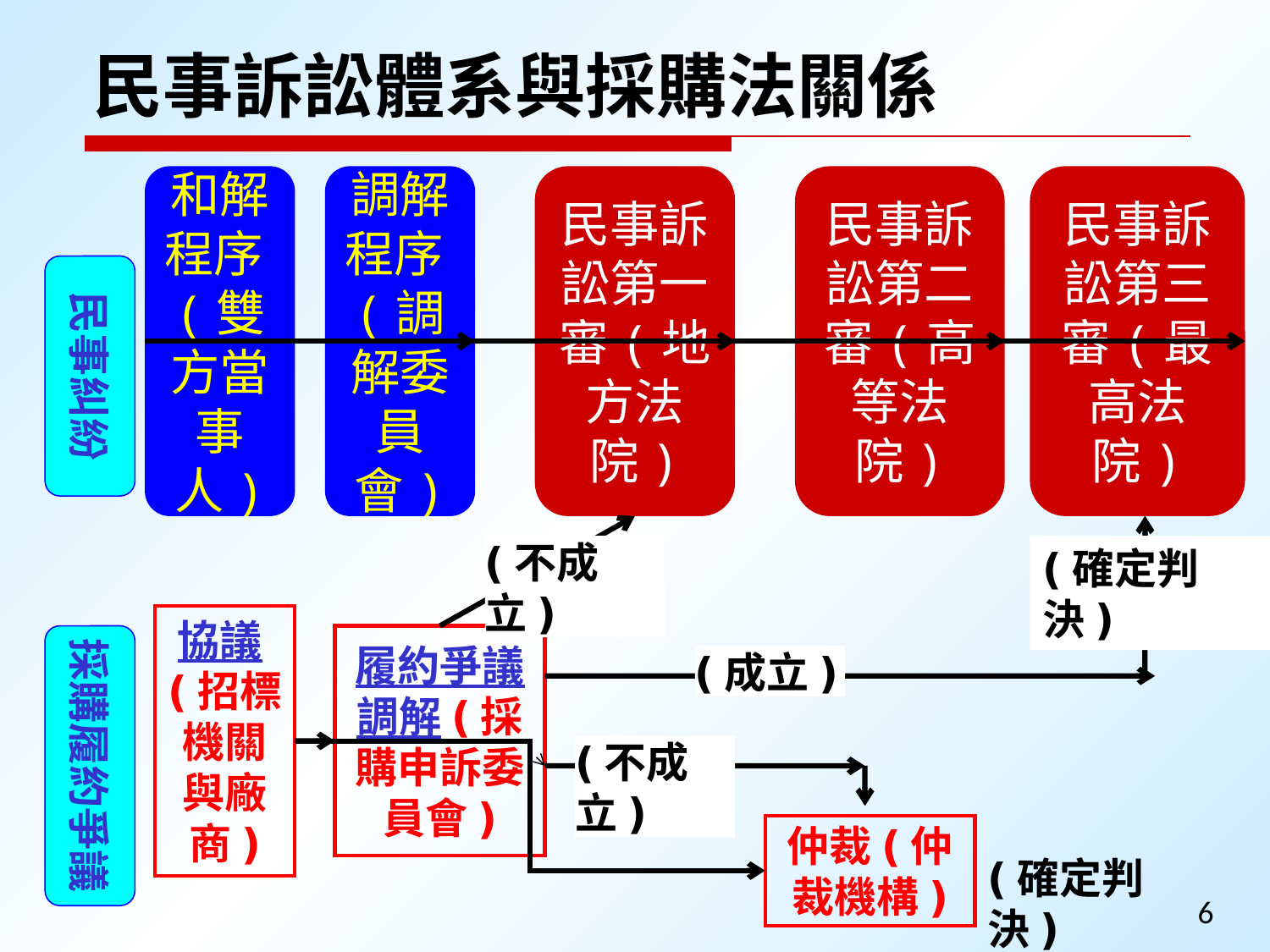

民事訴訟體系與採購法關係
和解程序(雙方當事人)
調解程序(調解委員會)
民事訴訟第一審(地方法院)
民事訴訟第二審(高等法院)
民事訴訟第三審(最高法院)
民事糾紛

(不成立)
(確定判決)
協議(招標機關與廠商)
採購履約爭議
履約爭議調解(採購申訴委員會)
(成立)

(不成立)

仲裁(仲裁機構)
(確定判決)